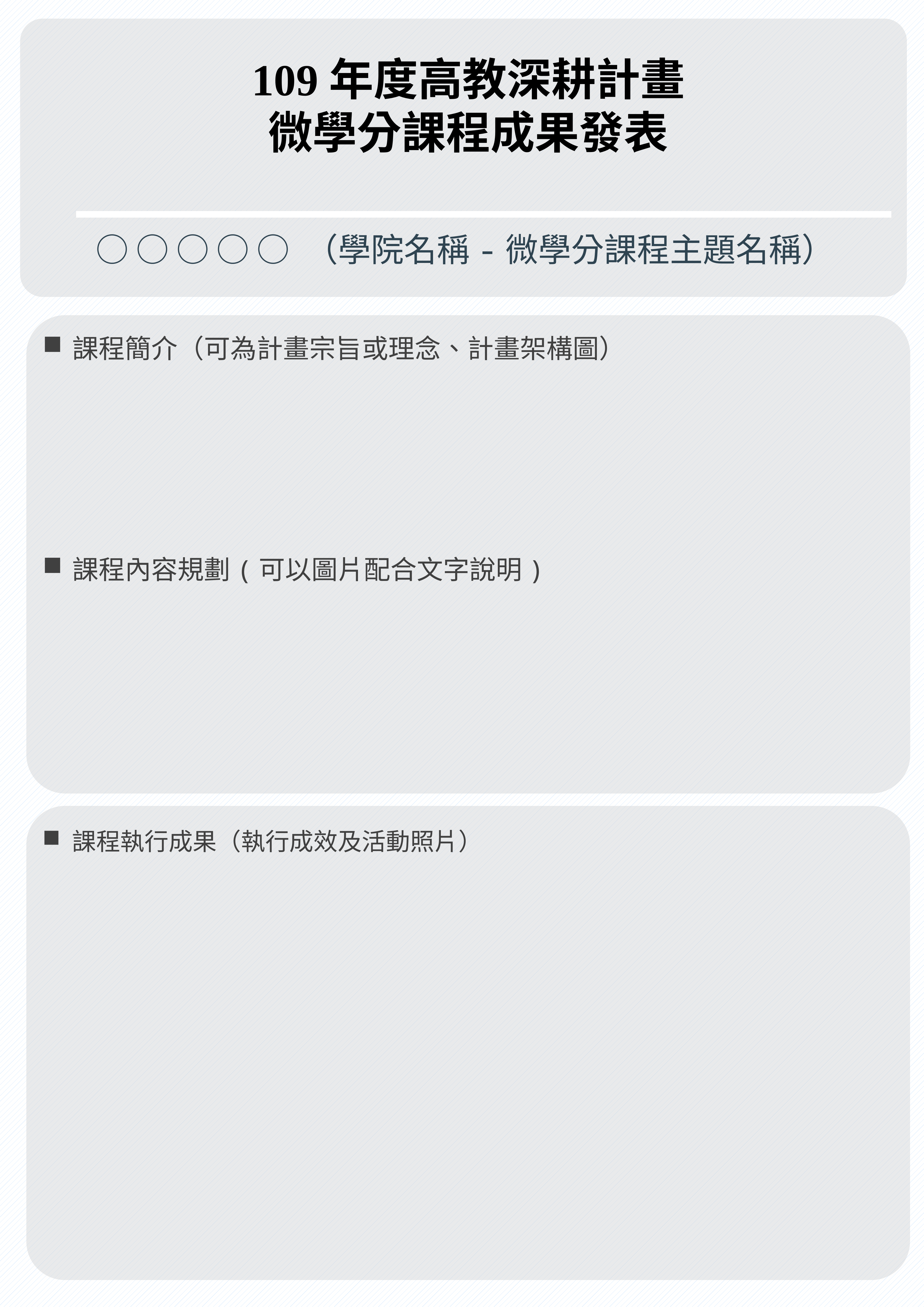

109年度高教深耕計畫
微學分課程成果發表
○ ○ ○ ○ ○ （學院名稱-微學分課程主題名稱）

課程簡介（可為計畫宗旨或理念、計畫架構圖）

課程內容規劃(可以圖片配合文字說明)

課程執行成果（執行成效及活動照片）